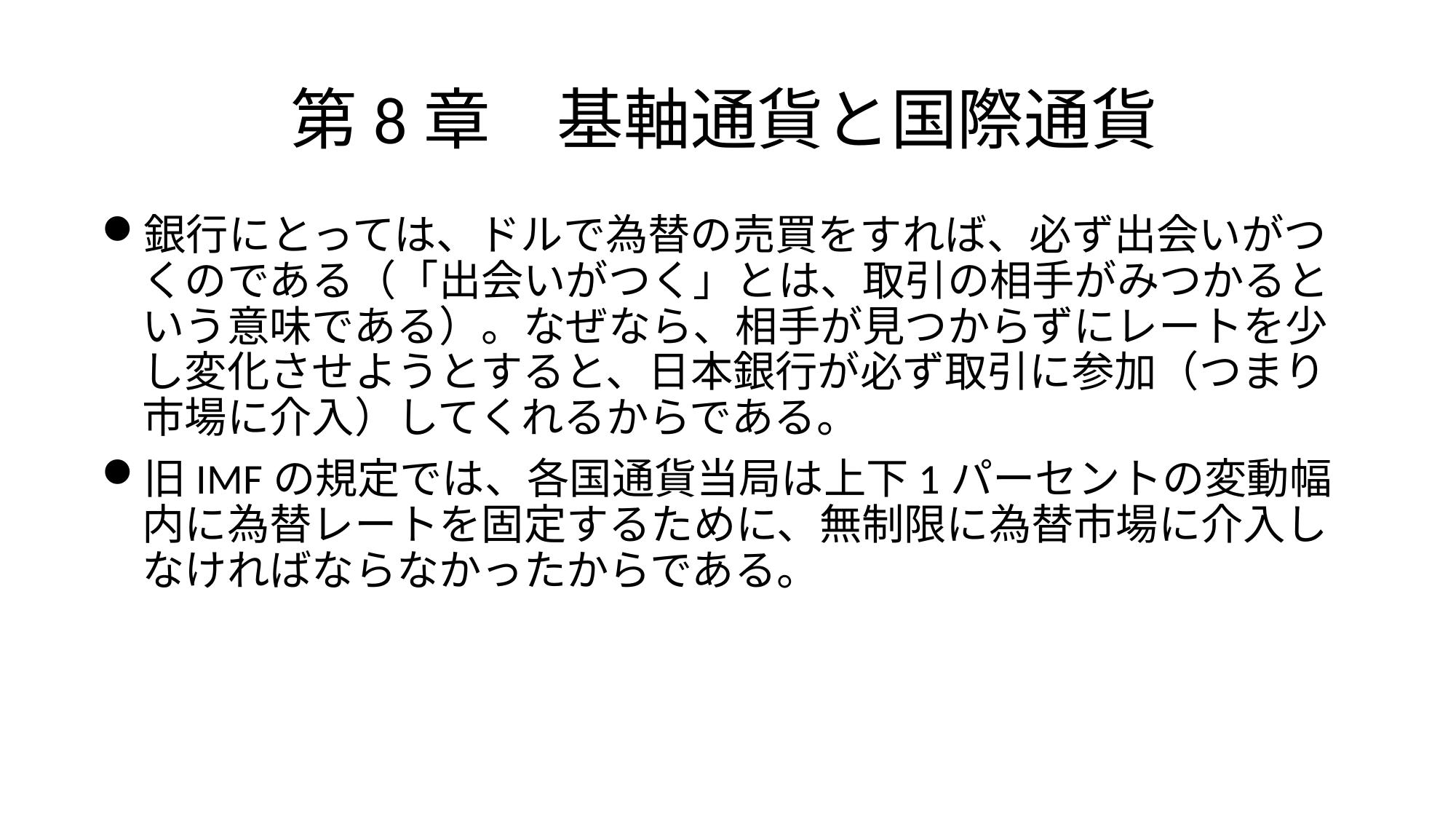

# 第8章　基軸通貨と国際通貨
銀行にとっては、ドルで為替の売買をすれば、必ず出会いがつくのである（「出会いがつく」とは、取引の相手がみつかるという意味である）。なぜなら、相手が見つからずにレートを少し変化させようとすると、日本銀行が必ず取引に参加（つまり市場に介入）してくれるからである。
旧IMFの規定では、各国通貨当局は上下1パーセントの変動幅内に為替レートを固定するために、無制限に為替市場に介入しなければならなかったからである。